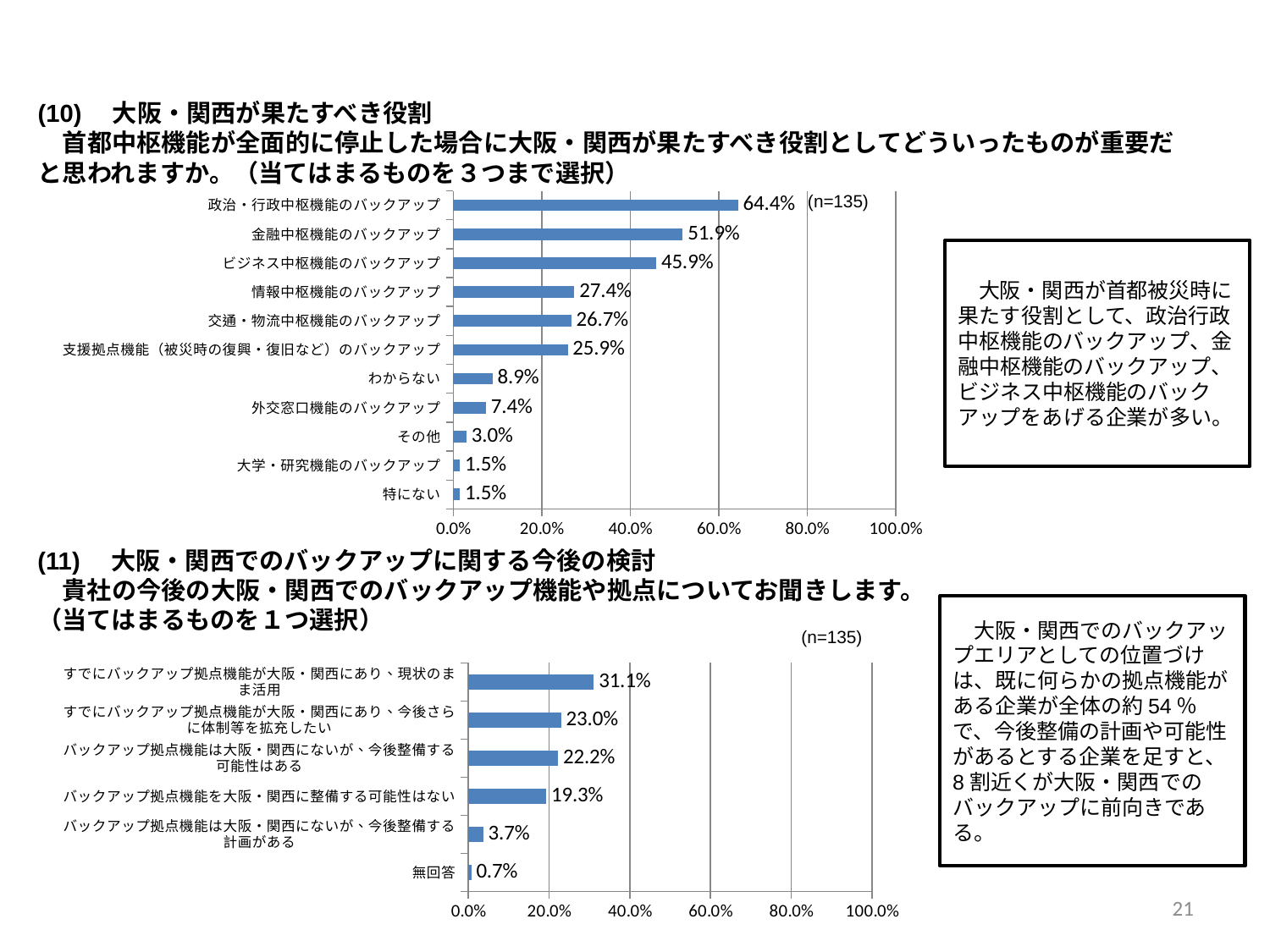

(10)　大阪・関西が果たすべき役割
　首都中枢機能が全面的に停止した場合に大阪・関西が果たすべき役割としてどういったものが重要だと思われますか。（当てはまるものを３つまで選択）
(n=135)

### Chart

| Category |  |
|---|---|
| 特にない | 0.015 |
| 大学・研究機能のバックアップ | 0.015 |
| その他 | 0.03 |
| 外交窓口機能のバックアップ | 0.074 |
| わからない | 0.089 |
| 支援拠点機能（被災時の復興・復旧など）のバックアップ | 0.259 |
| 交通・物流中枢機能のバックアップ | 0.267 |
| 情報中枢機能のバックアップ | 0.274 |
| ビジネス中枢機能のバックアップ | 0.459 |
| 金融中枢機能のバックアップ | 0.519 |
| 政治・行政中枢機能のバックアップ | 0.644 |
　大阪・関西が首都被災時に果たす役割として、政治行政中枢機能のバックアップ、金融中枢機能のバックアップ、ビジネス中枢機能のバックアップをあげる企業が多い。
(11)　大阪・関西でのバックアップに関する今後の検討
　貴社の今後の大阪・関西でのバックアップ機能や拠点についてお聞きします。（当てはまるものを１つ選択）
　大阪・関西でのバックアップエリアとしての位置づけは、既に何らかの拠点機能がある企業が全体の約54％で、今後整備の計画や可能性があるとする企業を足すと、8割近くが大阪・関西でのバックアップに前向きである。
(n=135)

### Chart

| Category |  |
|---|---|
| 無回答 | 0.007 |
| バックアップ拠点機能は大阪・関西にないが、今後整備する計画がある | 0.037 |
| バックアップ拠点機能を大阪・関西に整備する可能性はない | 0.193 |
| バックアップ拠点機能は大阪・関西にないが、今後整備する可能性はある | 0.222 |
| すでにバックアップ拠点機能が大阪・関西にあり、今後さらに体制等を拡充したい | 0.23 |
| すでにバックアップ拠点機能が大阪・関西にあり、現状のまま活用 | 0.311 |
21
現行のバックアップ体制
見直しの内容

### Chart

| Category |  |
|---|---|
| 特にない | 2.0 |
| 大学・研究機能のバックアップ | 2.0 |
| その他 | 4.0 |
| 外交窓口機能のバックアップ | 10.0 |
| わからない | 12.0 |
| 支援拠点機能（被災時の復興・復旧など）のバックアップ | 35.0 |
| 交通・物流中枢機能のバックアップ | 35.0 |
| 情報中枢機能のバックアップ | 37.0 |
| ビジネス中枢機能のバックアップ | 61.0 |
| 金融中枢機能のバックアップ | 70.0 |
| 政治・行政中枢機能のバックアップ | 86.0 |

### Chart

| Category |  |
|---|---|
| 無回答 | 1.0 |
| バックアップ拠点機能は大阪・関西にないが、今後整備する計画がある | 5.0 |
| バックアップ拠点機能を大阪・関西に整備する可能性はない | 26.0 |
| すでにバックアップ拠点機能が大阪・関西にあり、今後さらに体制等を拡充したい | 30.0 |
| バックアップ拠点機能は大阪・関西にないが、今後整備する可能性はある | 30.0 |
| すでにバックアップ拠点機能が大阪・関西にあり、現状のまま活用 | 42.0 |